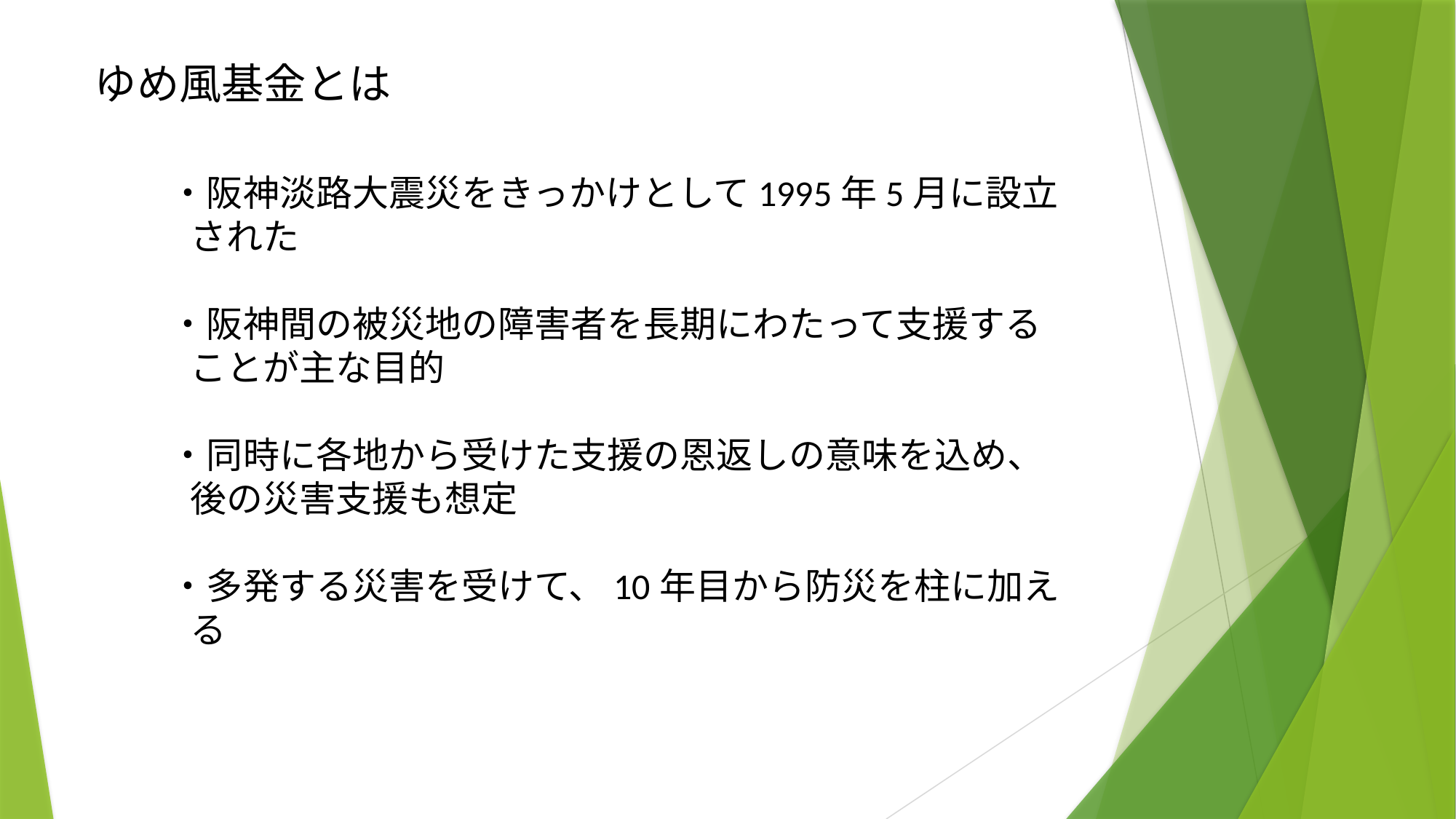

ゆめ風基金とは
・阪神淡路大震災をきっかけとして1995年5月に設立された

・阪神間の被災地の障害者を長期にわたって支援することが主な目的

・同時に各地から受けた支援の恩返しの意味を込め、後の災害支援も想定

・多発する災害を受けて、10年目から防災を柱に加える